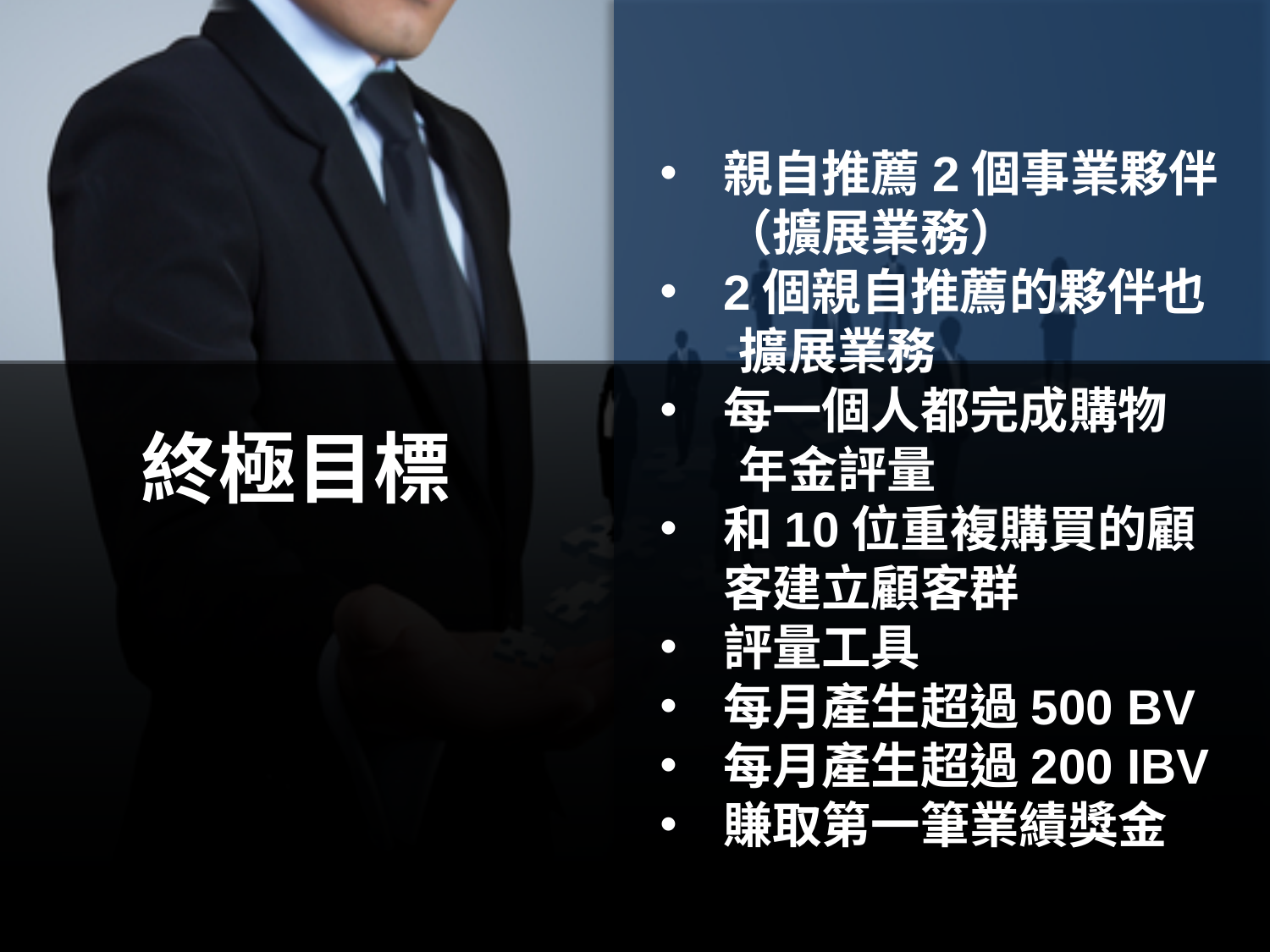

親自推薦2個事業夥伴
（擴展業務）
2個親自推薦的夥伴也
      擴展業務
每一個人都完成購物
      年金評量
和10位重複購買的顧客建立顧客群
評量工具
每月產生超過500 BV
每月產生超過200 IBV
賺取第一筆業績獎金

# 終極目標